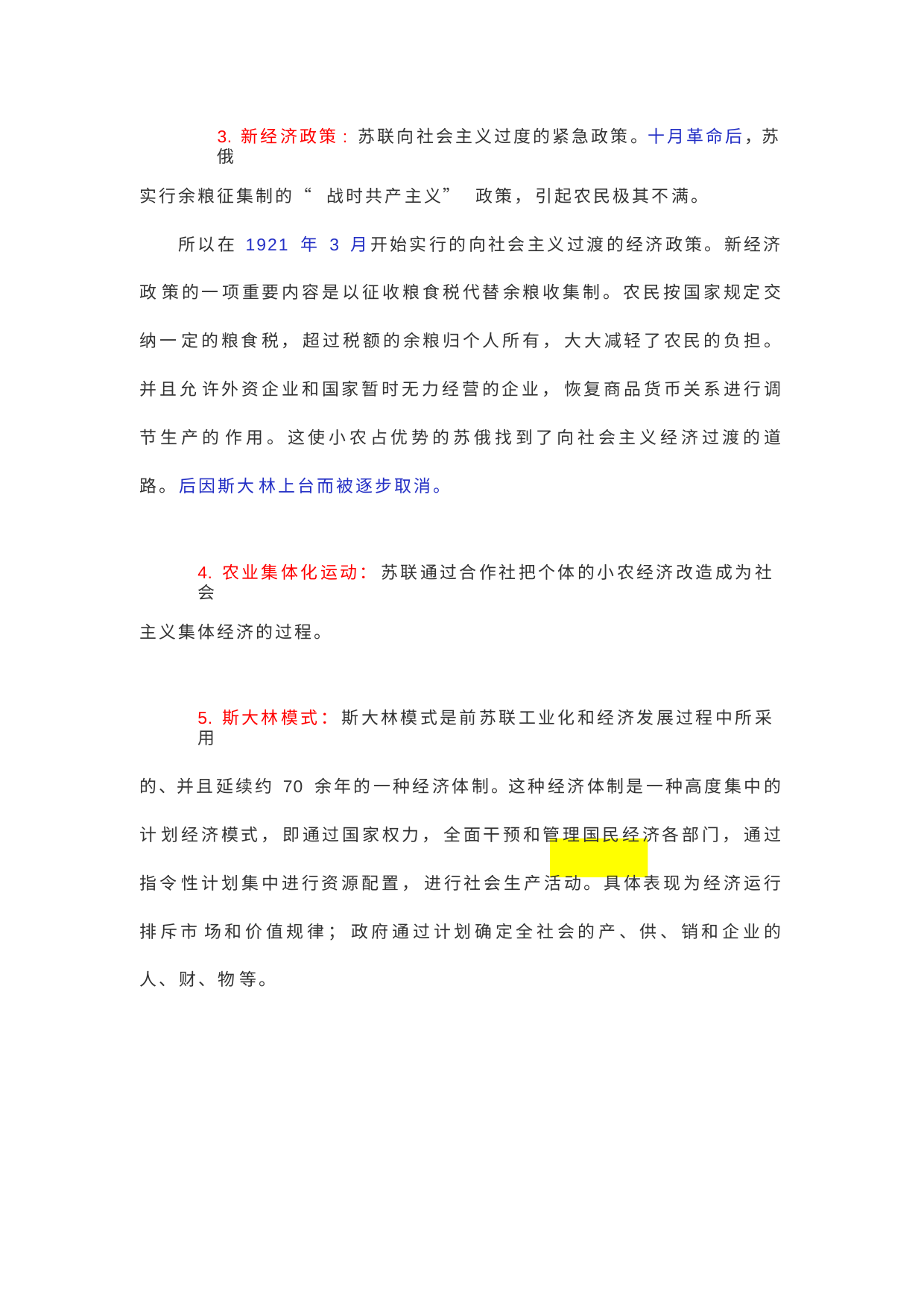

3. 新经济政策: 苏联向社会主义过度的紧急政策。十月革命后，苏俄

实行余粮征集制的“ 战时共产主义” 政策， 引起农民极其不满。
所以在 1921 年 3 月开始实行的向社会主义过渡的经济政策。新经济政 策的一项重要内容是以征收粮食税代替余粮收集制。农民按国家规定交纳一 定的粮食税， 超过税额的余粮归个人所有， 大大减轻了农民的负担。并且允 许外资企业和国家暂时无力经营的企业， 恢复商品货币关系进行调节生产的 作用。这使小农占优势的苏俄找到了向社会主义经济过渡的道路。后因斯大 林上台而被逐步取消。
4. 农业集体化运动： 苏联通过合作社把个体的小农经济改造成为社会

主义集体经济的过程。
5. 斯大林模式： 斯大林模式是前苏联工业化和经济发展过程中所采用
的、并且延续约 70 余年的一种经济体制。这种经济体制是一种高度集中的计 划经济模式， 即通过国家权力， 全面干预和管理国民经济各部门， 通过指令 性计划集中进行资源配置， 进行社会生产活动。具体表现为经济运行排斥市 场和价值规律； 政府通过计划确定全社会的产、供、销和企业的人、财、物 等。